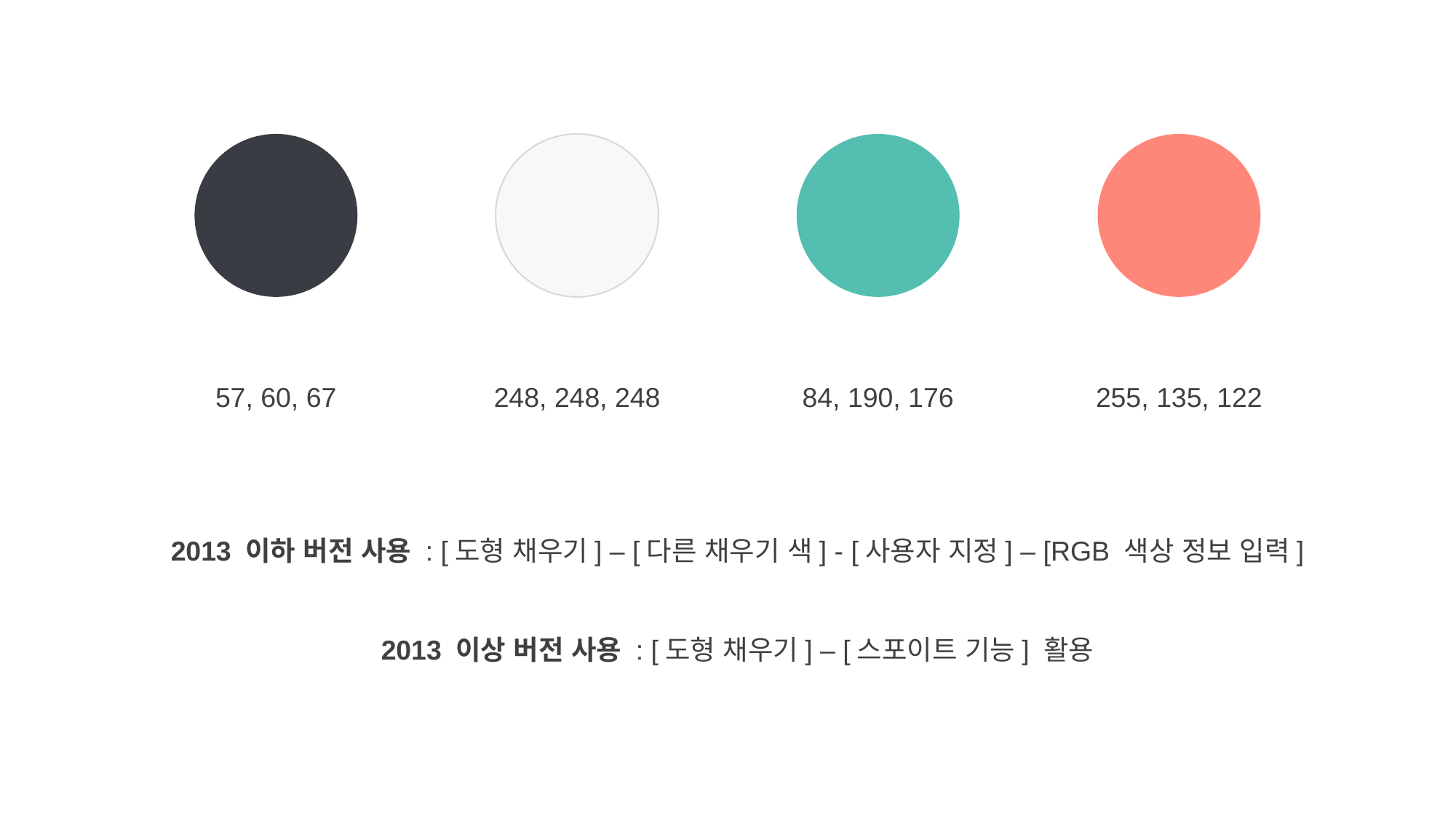

57, 60, 67
248, 248, 248
84, 190, 176
255, 135, 122
2013 이하 버전 사용 : [도형 채우기] – [다른 채우기 색] - [사용자 지정] – [RGB 색상 정보 입력]
2013 이상 버전 사용 : [도형 채우기] – [스포이트 기능] 활용